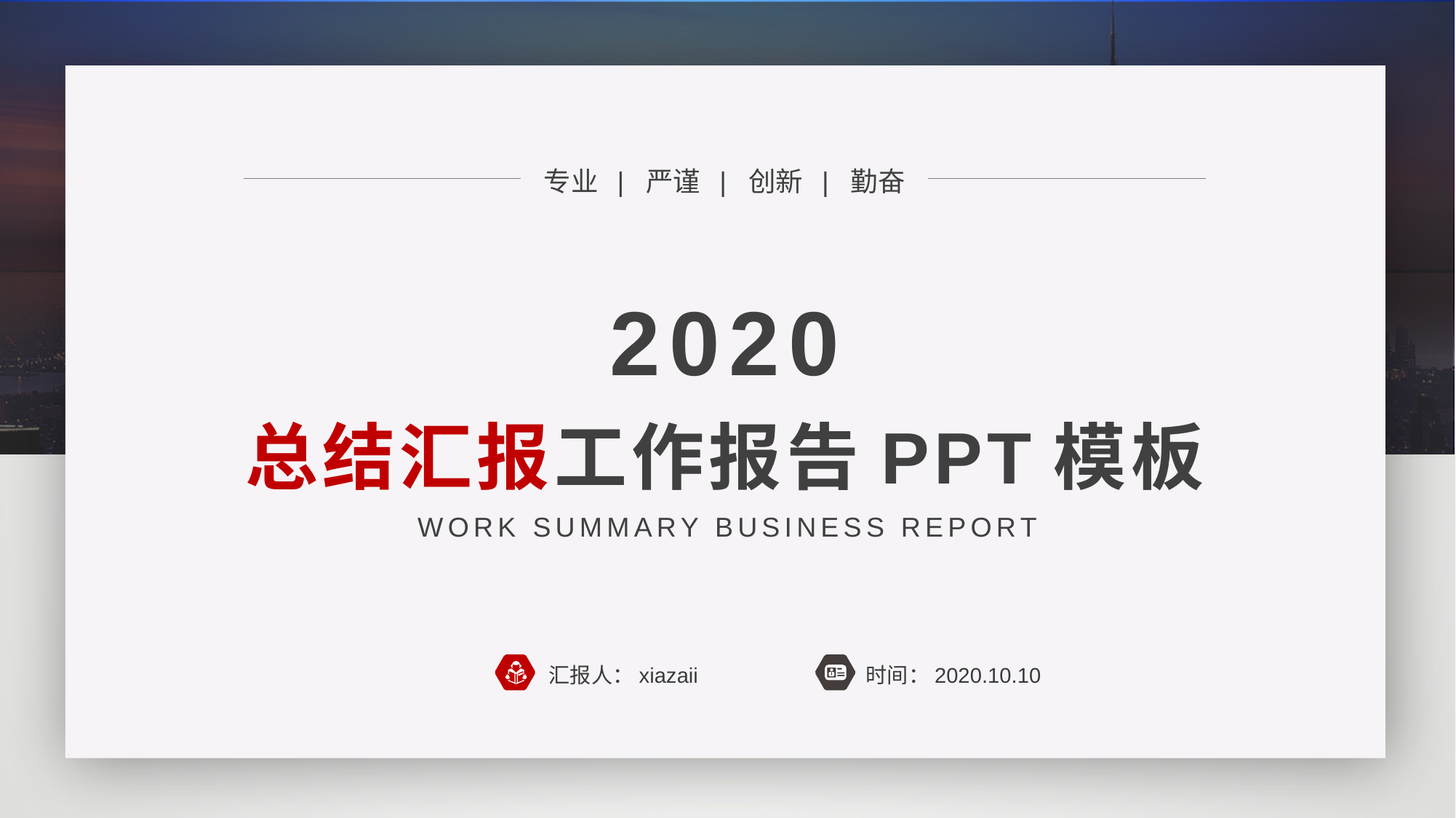

专业  |  严谨  |  创新  |  勤奋
2020
总结汇报工作报告PPT模板
WORK SUMMARY BUSINESS REPORT

汇报人：xiazaii

时间：2020.10.10